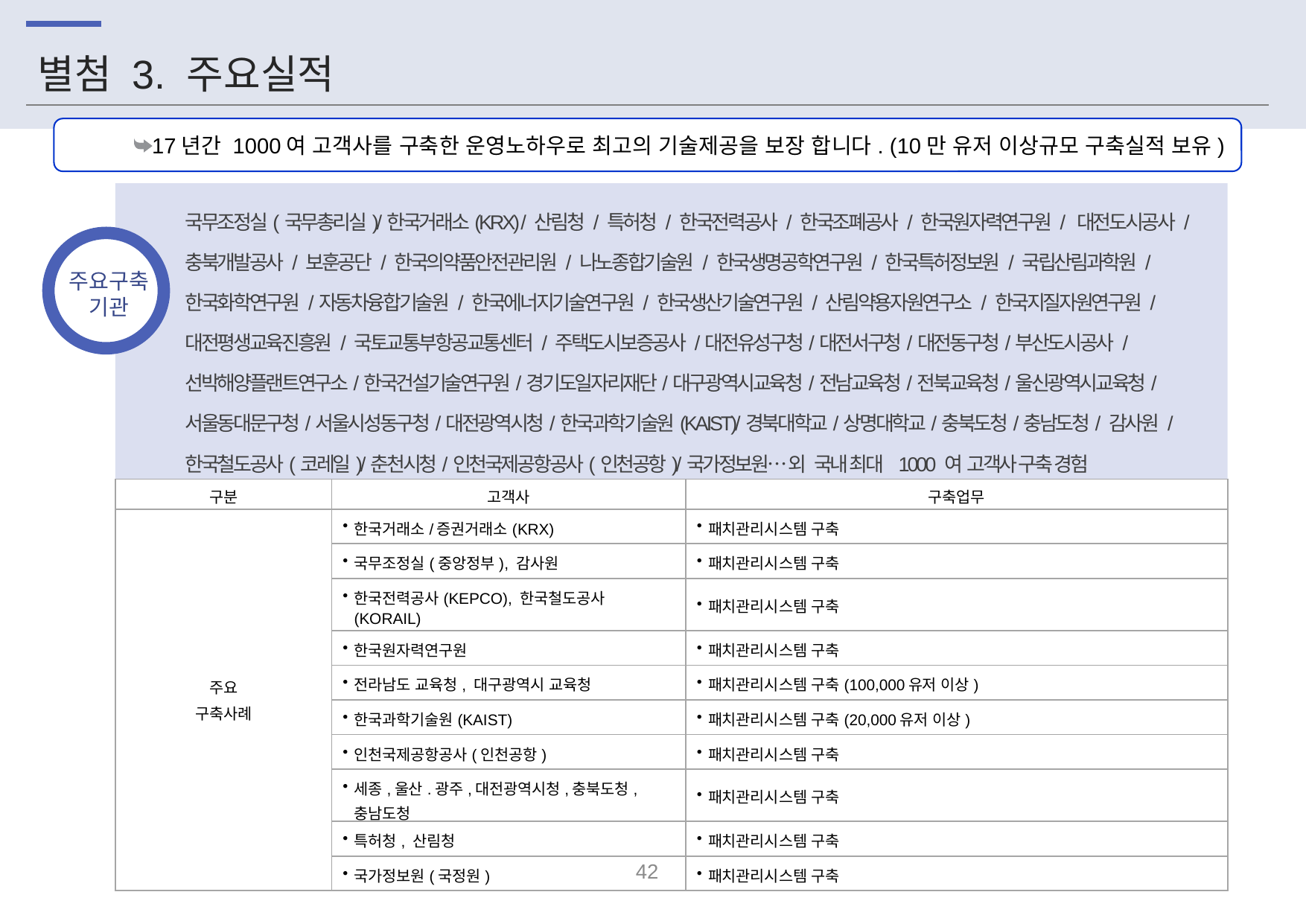

# 별첨 3. 주요실적
17년간 1000여 고객사를 구축한 운영노하우로 최고의 기술제공을 보장 합니다. (10만 유저 이상규모 구축실적 보유)

국무조정실(국무총리실)/한국거래소(KRX) / 산림청 / 특허청 / 한국전력공사 / 한국조폐공사 / 한국원자력연구원 /  대전도시공사 / 충북개발공사 / 보훈공단 / 한국의약품안전관리원 / 나노종합기술원 / 한국생명공학연구원 / 한국특허정보원 / 국립산림과학원 / 한국화학연구원 /자동차융합기술원 / 한국에너지기술연구원 / 한국생산기술연구원 / 산림약용자원연구소 / 한국지질자원연구원 / 대전평생교육진흥원 / 국토교통부항공교통센터 / 주택도시보증공사 /대전유성구청/대전서구청/대전동구청/부산도시공사 / 선박해양플랜트연구소/한국건설기술연구원/경기도일자리재단/대구광역시교육청/전남교육청/전북교육청/울신광역시교육청/서울동대문구청/서울시성동구청/대전광역시청/한국과학기술원(KAIST)/경북대학교/상명대학교/충북도청/충남도청/ 감사원 /한국철도공사(코레일)/춘천시청/인천국제공항공사(인천공항)/국가정보원… 외   국내 최대   1000 여  고객사 구축 경험

주요구축
기관
| 구분 | 고객사 | 구축업무 |
| --- | --- | --- |
| 주요 구축사례 | 한국거래소/증권거래소(KRX) | 패치관리시스템 구축 |
|  | 국무조정실(중앙정부), 감사원 | 패치관리시스템 구축 |
|  | 한국전력공사(KEPCO), 한국철도공사(KORAIL) | 패치관리시스템 구축 |
|  | 한국원자력연구원 | 패치관리시스템 구축 |
|  | 전라남도 교육청, 대구광역시 교육청 | 패치관리시스템 구축(100,000유저 이상) |
|  | 한국과학기술원(KAIST) | 패치관리시스템 구축(20,000유저 이상) |
|  | 인천국제공항공사(인천공항) | 패치관리시스템 구축 |
|  | 세종,울산.광주,대전광역시청,충북도청,충남도청 | 패치관리시스템 구축 |
|  | 특허청, 산림청 | 패치관리시스템 구축 |
|  | 국가정보원(국정원) | 패치관리시스템 구축 |
42